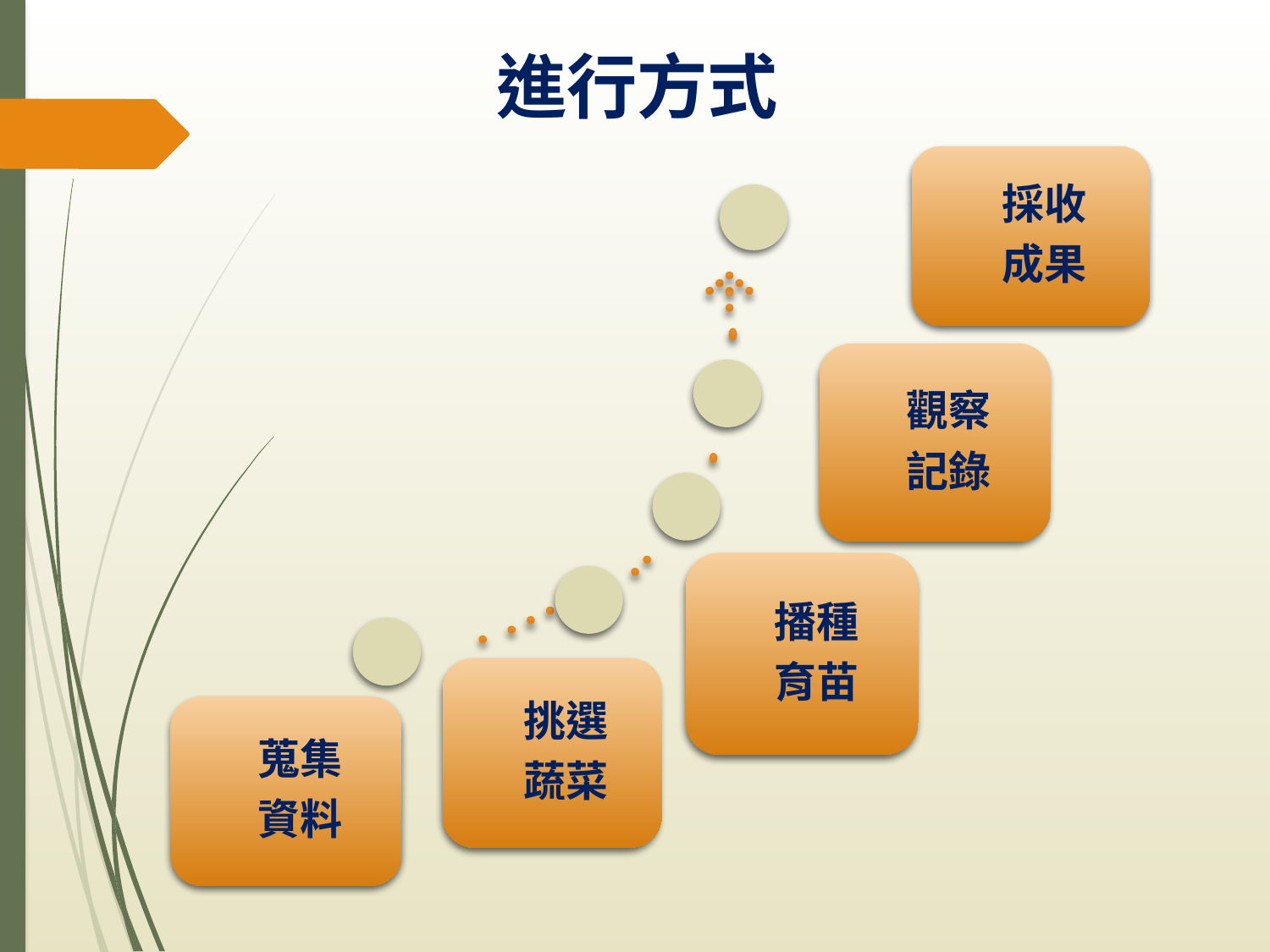

進行方式
蒐集
資料
挑選
蔬菜
播種
育苗
觀察
記錄
採收
成果